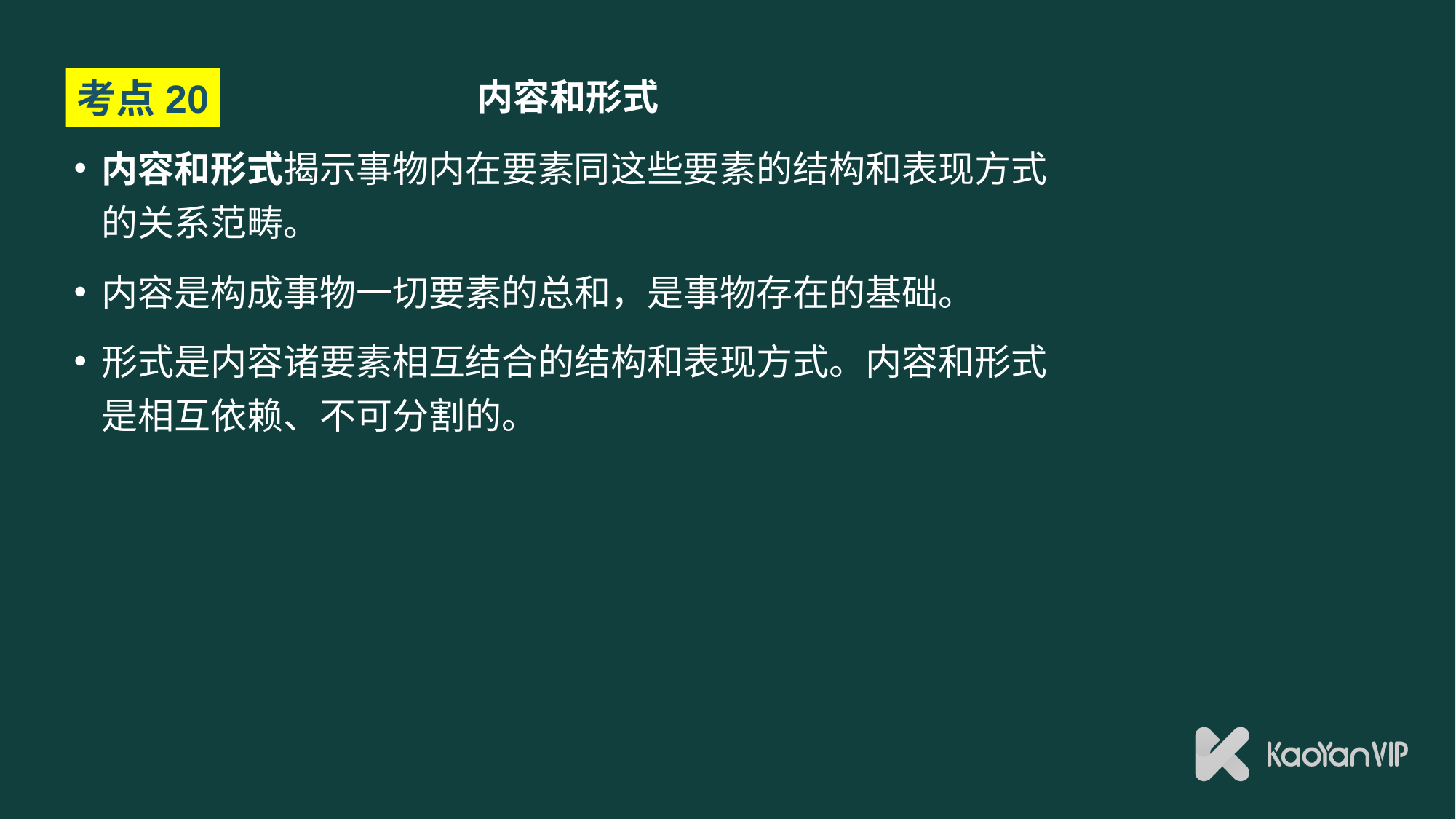

# 内容和形式
考点20
内容和形式揭示事物内在要素同这些要素的结构和表现方式的关系范畴。
内容是构成事物一切要素的总和，是事物存在的基础。
形式是内容诸要素相互结合的结构和表现方式。内容和形式是相互依赖、不可分割的。